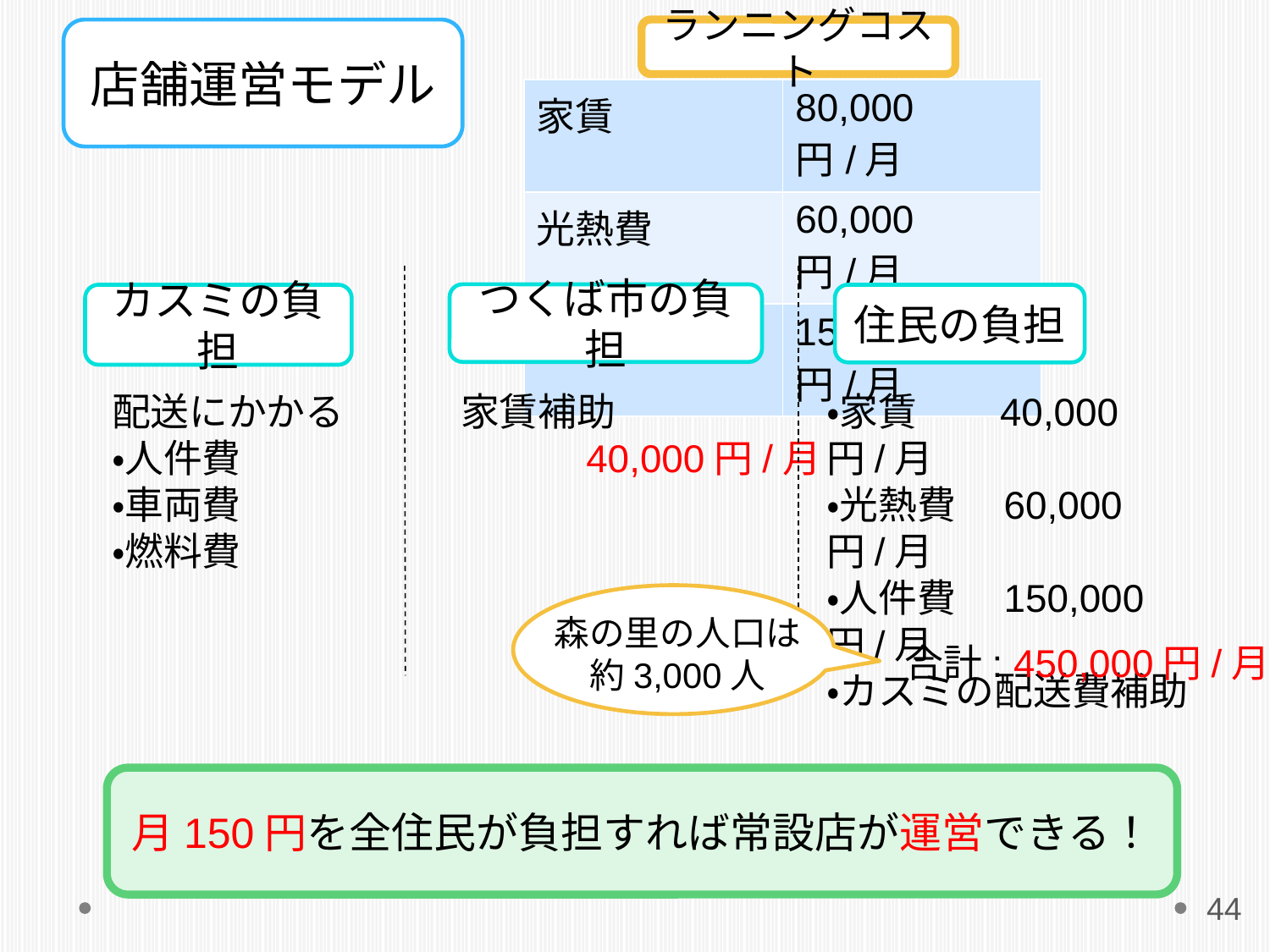

店舗運営モデル
ランニングコスト
| 家賃 | 80,000円/月 |
| --- | --- |
| 光熱費 | 60,000円/月 |
| 人件費 | 150,000円/月 |
つくば市の負担
カスミの負担
配送にかかる
・人件費
・車両費
・燃料費

住民の負担
・家賃　    40,000円/月
・光熱費　60,000円/月
・人件費　150,000円/月
・カスミの配送費補助
		　 200,000円/月

家賃補助
　　　40,000円/月

森の里の人口は
約3,000人
　合計: 450,000円/月
月150円を全住民が負担すれば常設店が運営できる！
44